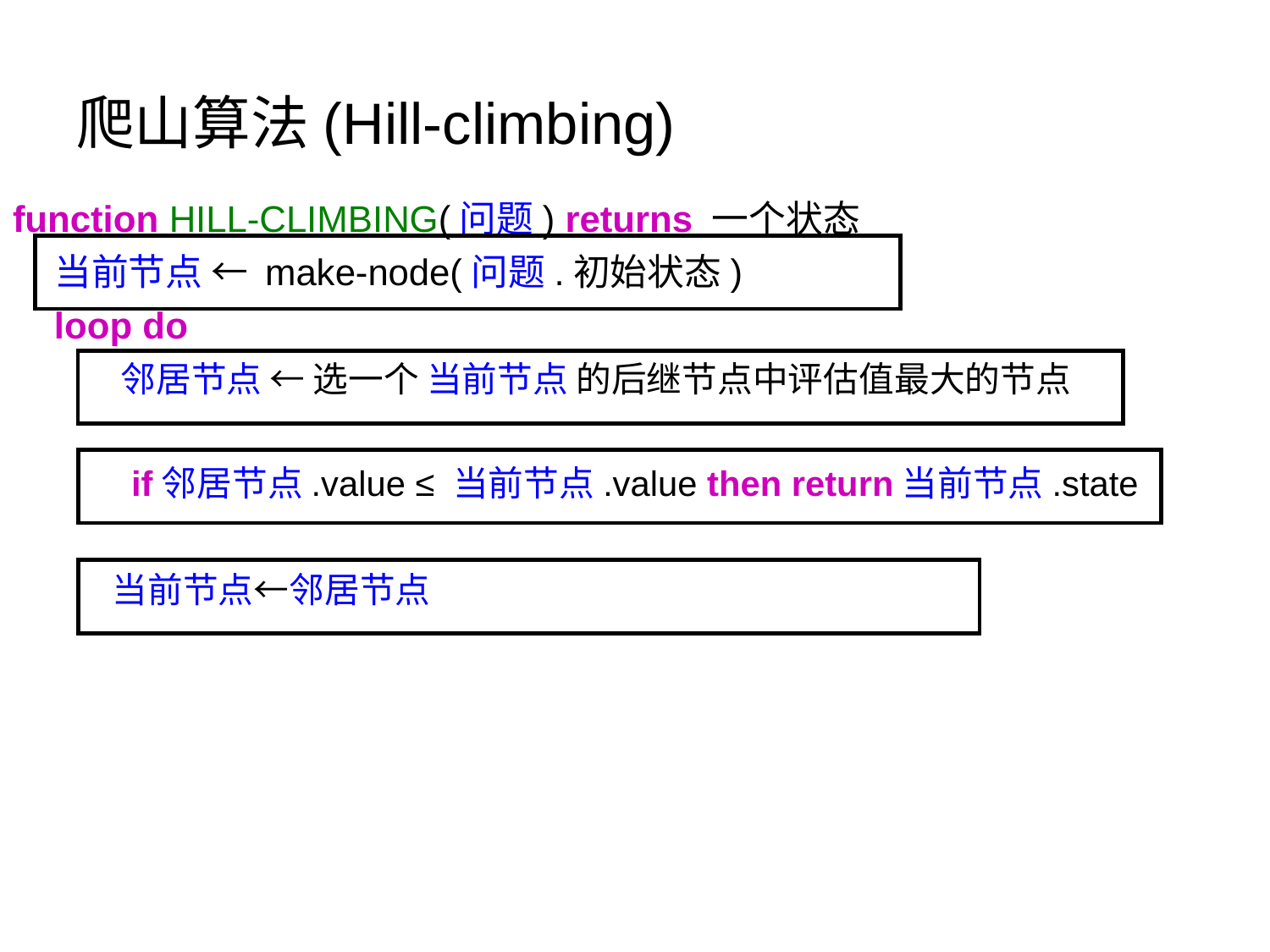

# 爬山算法(Hill-climbing)
function HILL-CLIMBING(问题) returns 一个状态
    当前节点 ← make-node(问题.初始状态)
    loop do
            邻居节点 ← 选一个 当前节点 的后继节点中评估值最大的节点

            if邻居节点.value ≤ 当前节点.value then return当前节点.state

           当前节点←邻居节点